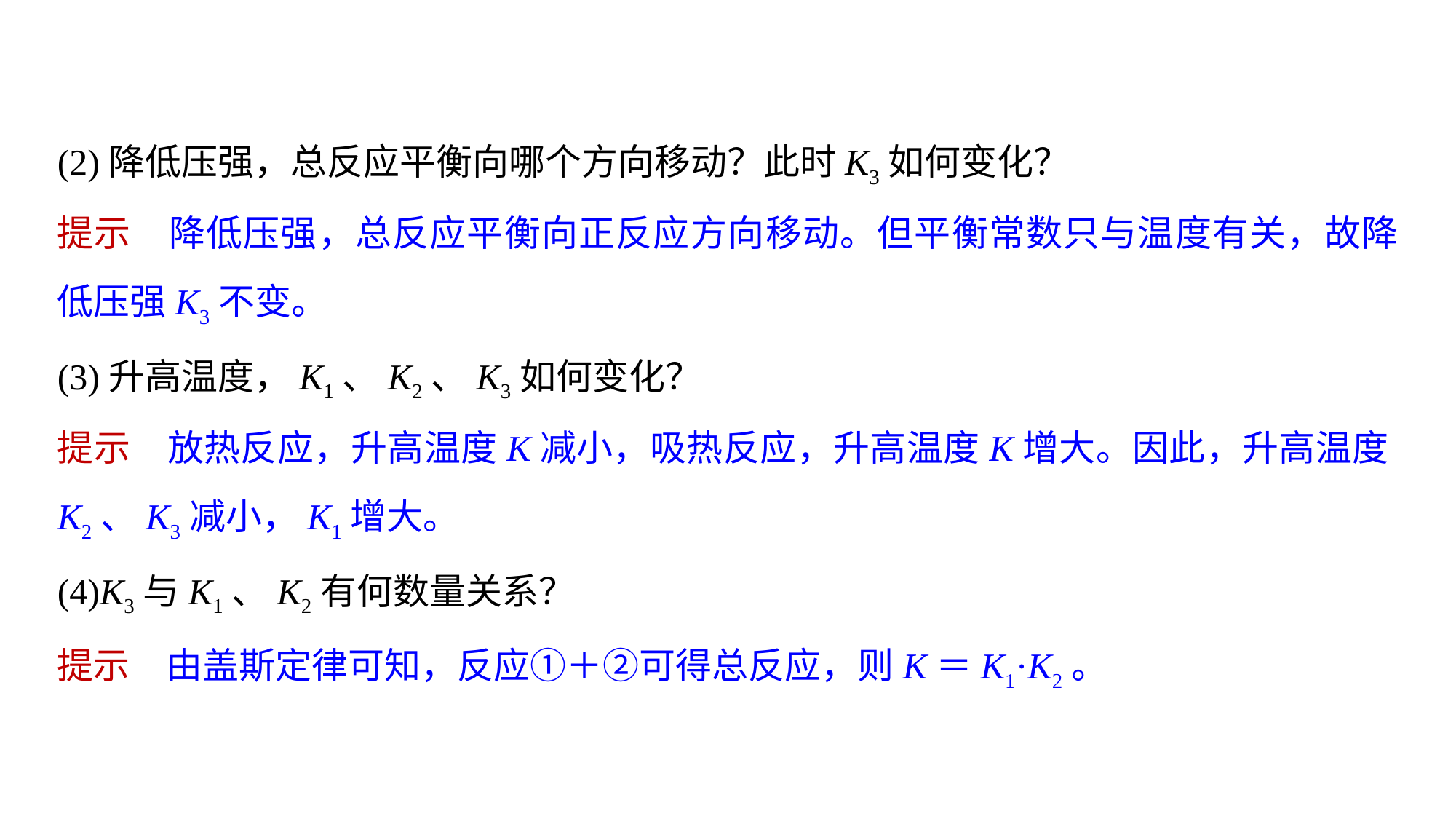

(2)降低压强，总反应平衡向哪个方向移动？此时K3如何变化？
提示　降低压强，总反应平衡向正反应方向移动。但平衡常数只与温度有关，故降低压强K3不变。
(3)升高温度，K1、K2、K3如何变化？
提示　放热反应，升高温度K减小，吸热反应，升高温度K增大。因此，升高温度K2、K3减小，K1增大。
(4)K3与K1、K2有何数量关系？
提示　由盖斯定律可知，反应①＋②可得总反应，则K＝K1·K2。